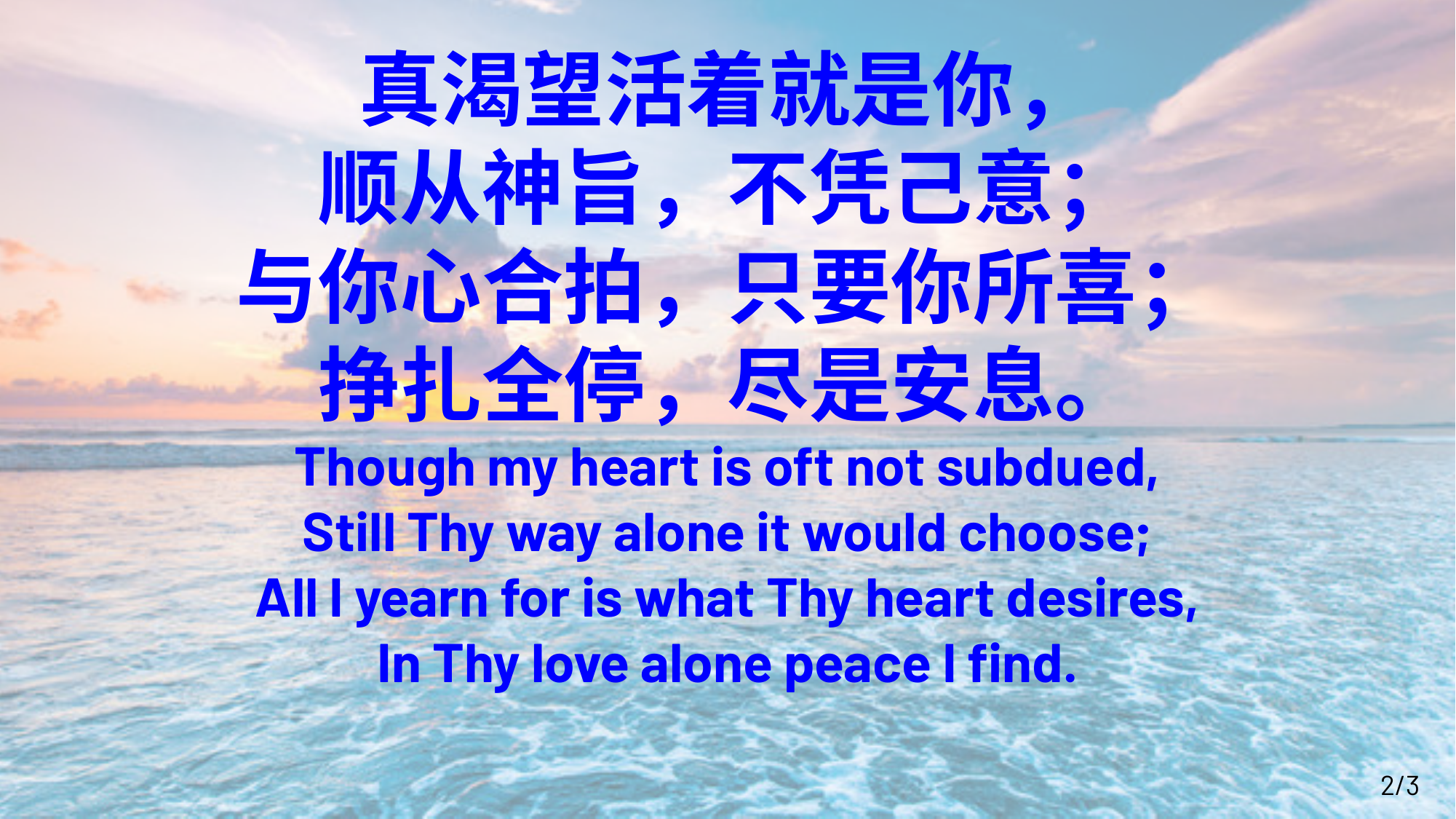

真渴望活着就是你，
顺从神旨，不凭己意；
与你心合拍，只要你所喜；
挣扎全停，尽是安息。
Though my heart is oft not subdued,
Still Thy way alone it would choose;
All I yearn for is what Thy heart desires,
In Thy love alone peace I find.

2/3